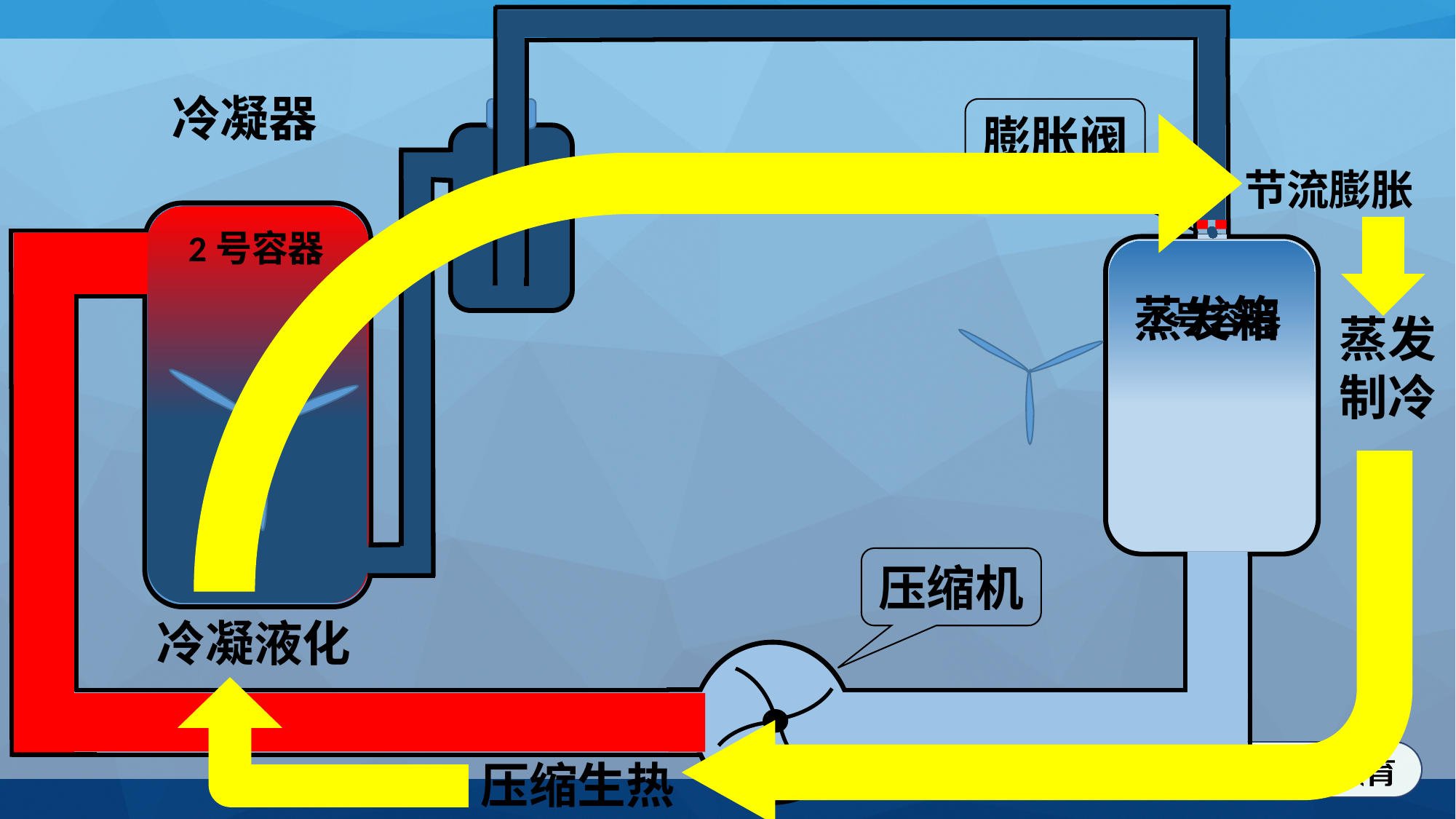

冷凝器

膨胀阀

节流膨胀

2号容器

蒸发箱
1号容器

蒸发制冷

压缩机

冷凝液化

压缩生热